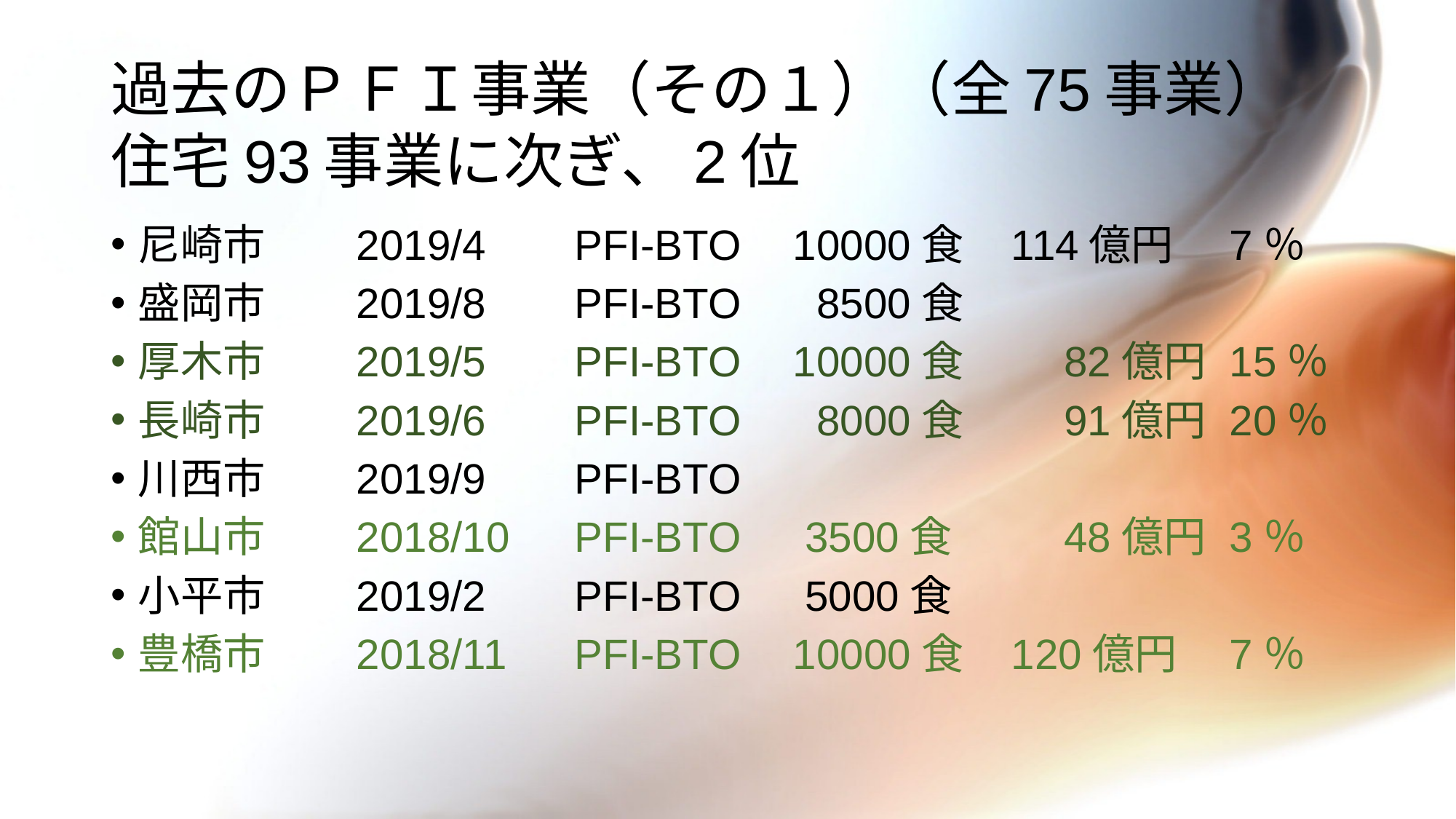

# 過去のＰＦＩ事業（その１）（全75事業） 住宅93事業に次ぎ、2位
尼崎市	2019/4	PFI-BTO	10000食	114億円	7％
盛岡市	2019/8	PFI-BTO	  8500食
厚木市	2019/5	PFI-BTO	10000食	　82億円	15％
長崎市	2019/6	PFI-BTO	  8000食	　91億円	20％
川西市	2019/9	PFI-BTO
館山市	2018/10	PFI-BTO	 3500食	　48億円	3％
小平市	2019/2	PFI-BTO	 5000食
豊橋市	2018/11	PFI-BTO	10000食	120億円	7％